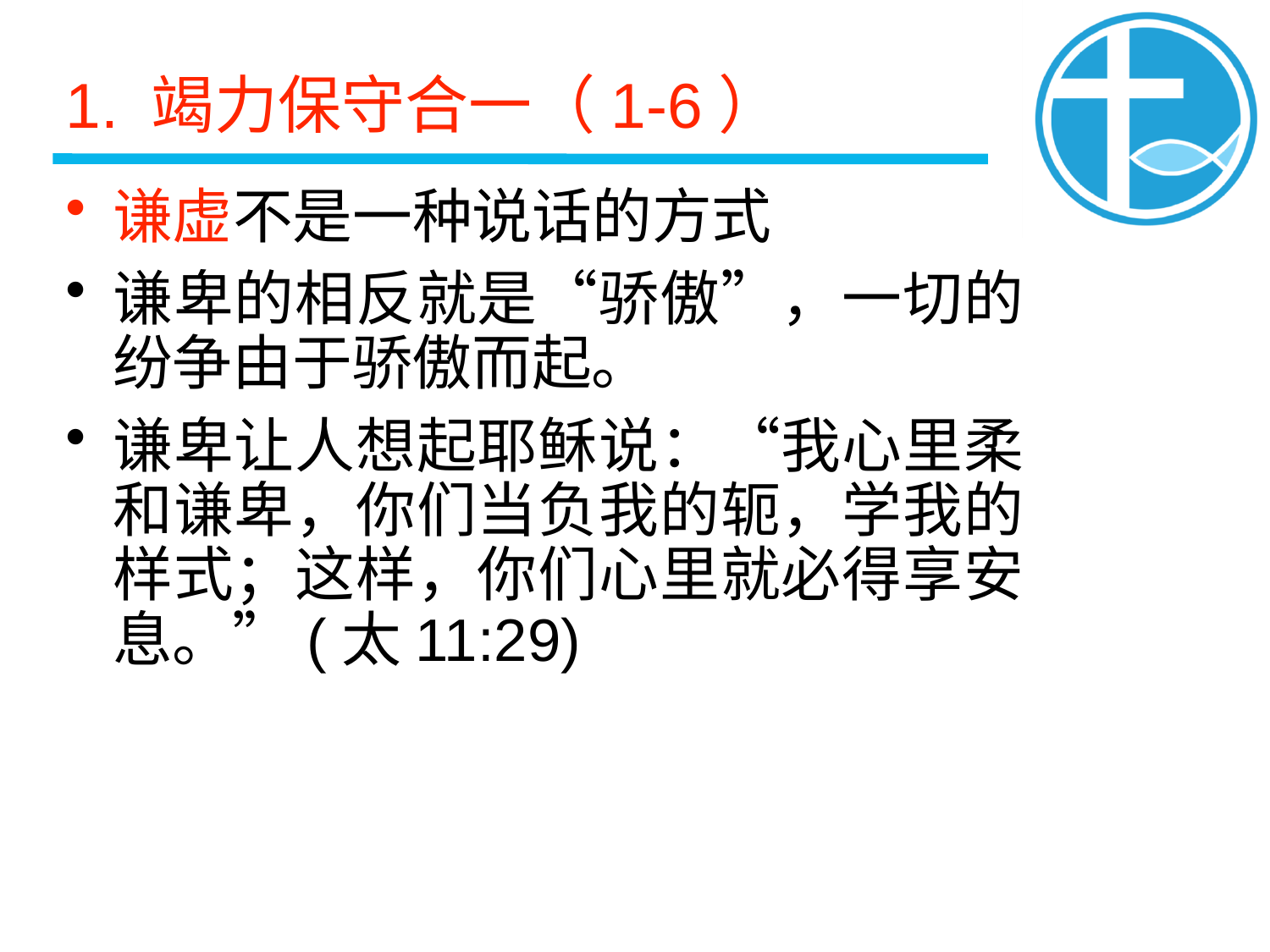

1. 竭力保守合一（1-6）
谦虚不是一种说话的方式
谦卑的相反就是“骄傲”，一切的纷争由于骄傲而起。
谦卑让人想起耶稣说：“我心里柔和谦卑，你们当负我的轭，学我的样式；这样，你们心里就必得享安息。”(太11:29)